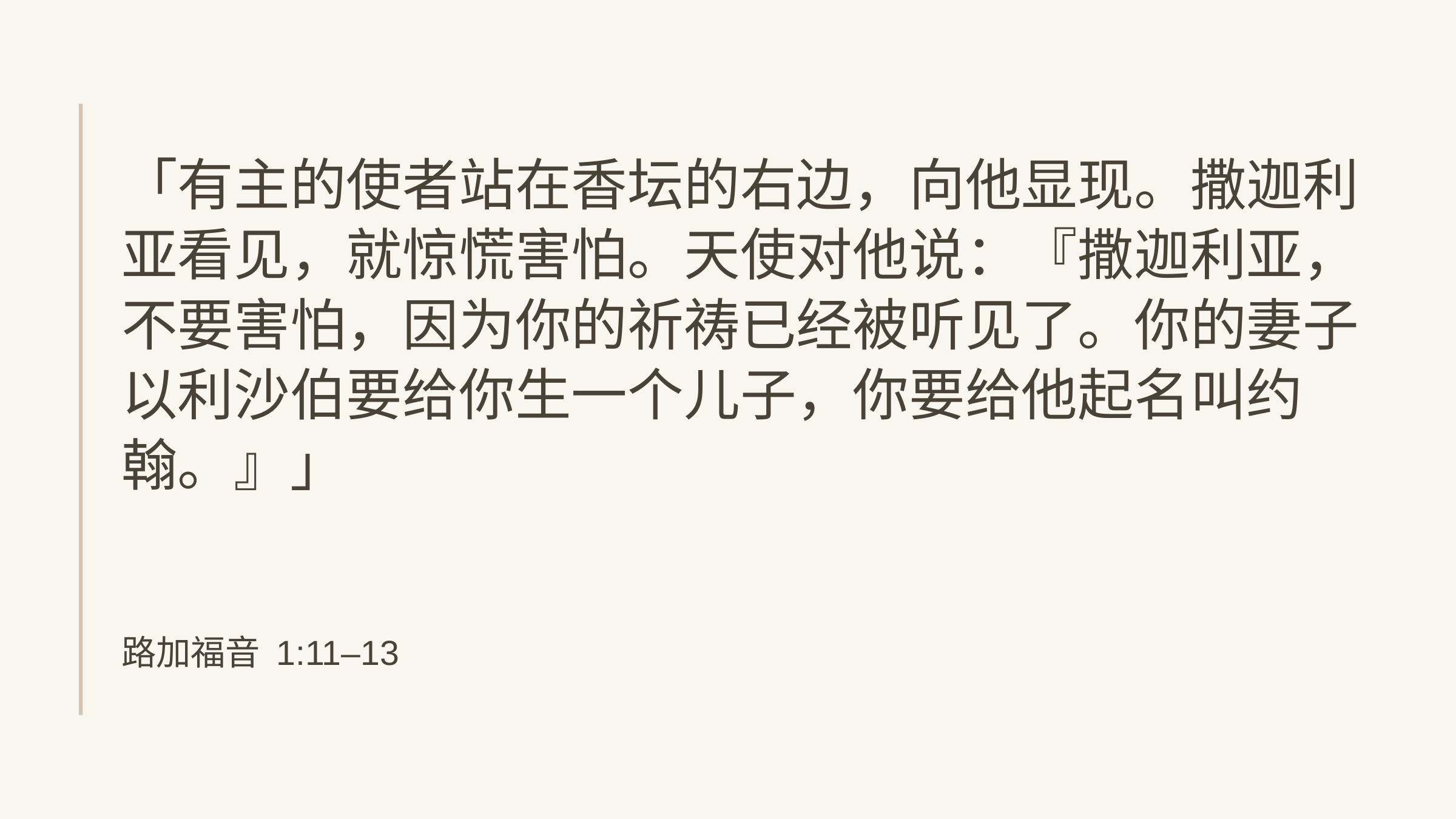

「有主的使者站在香坛的右边，向他显现。撒迦利亚看见，就惊慌害怕。天使对他说：『撒迦利亚，不要害怕，因为你的祈祷已经被听见了。你的妻子以利沙伯要给你生一个儿子，你要给他起名叫约翰。』」

路加福音 1:11–13